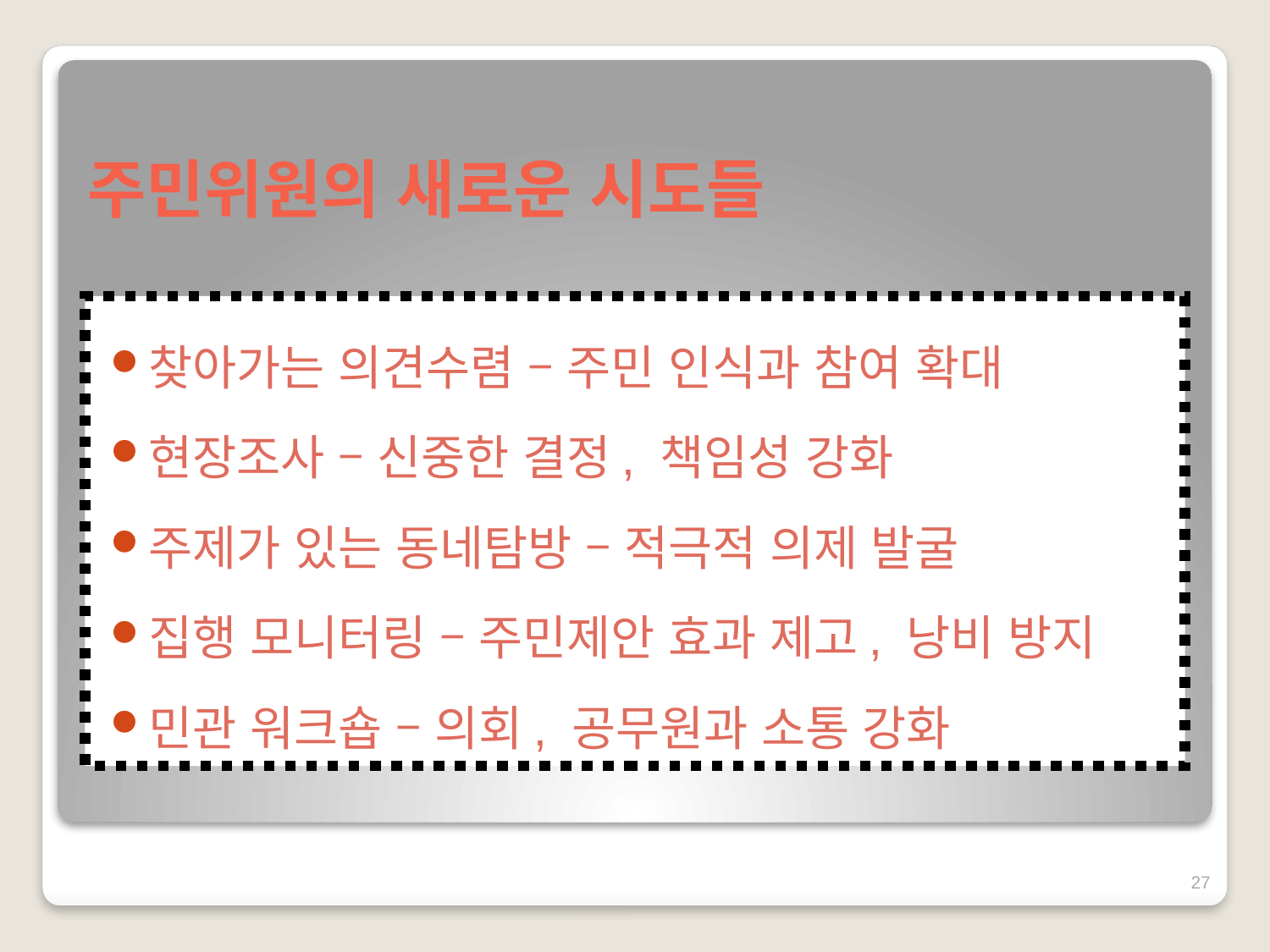

# 주민위원의 새로운 시도들
찾아가는 의견수렴 – 주민 인식과 참여 확대
현장조사 – 신중한 결정, 책임성 강화
주제가 있는 동네탐방 – 적극적 의제 발굴
집행 모니터링 – 주민제안 효과 제고, 낭비 방지
민관 워크숍 – 의회, 공무원과 소통 강화
27